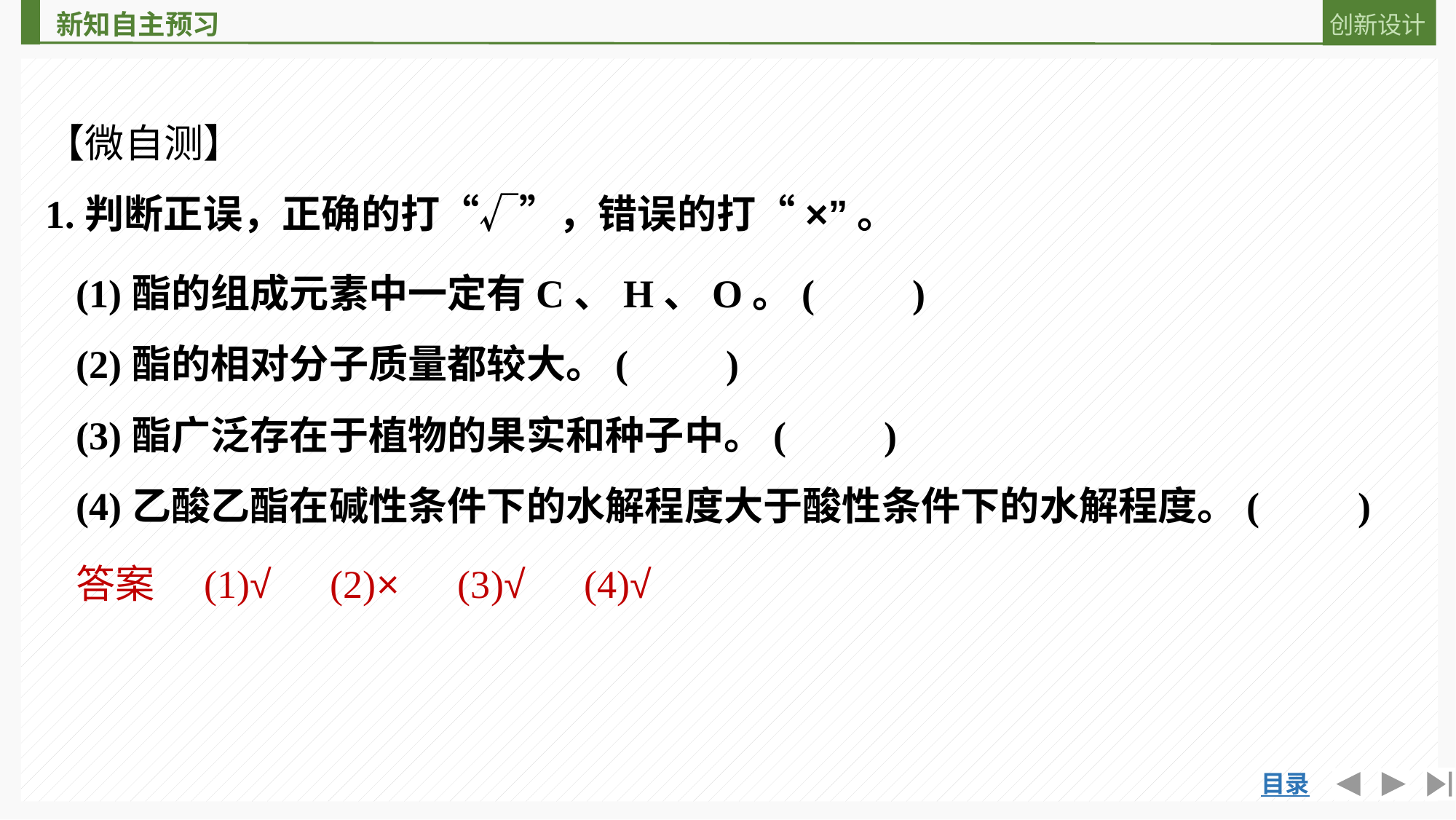

【微自测】
1.判断正误，正确的打“√”，错误的打“×”。
(1)酯的组成元素中一定有C、H、O。(　　)
(2)酯的相对分子质量都较大。(　　)
(3)酯广泛存在于植物的果实和种子中。(　　)
(4)乙酸乙酯在碱性条件下的水解程度大于酸性条件下的水解程度。(　　)
答案　(1)√　(2)×　(3)√　(4)√